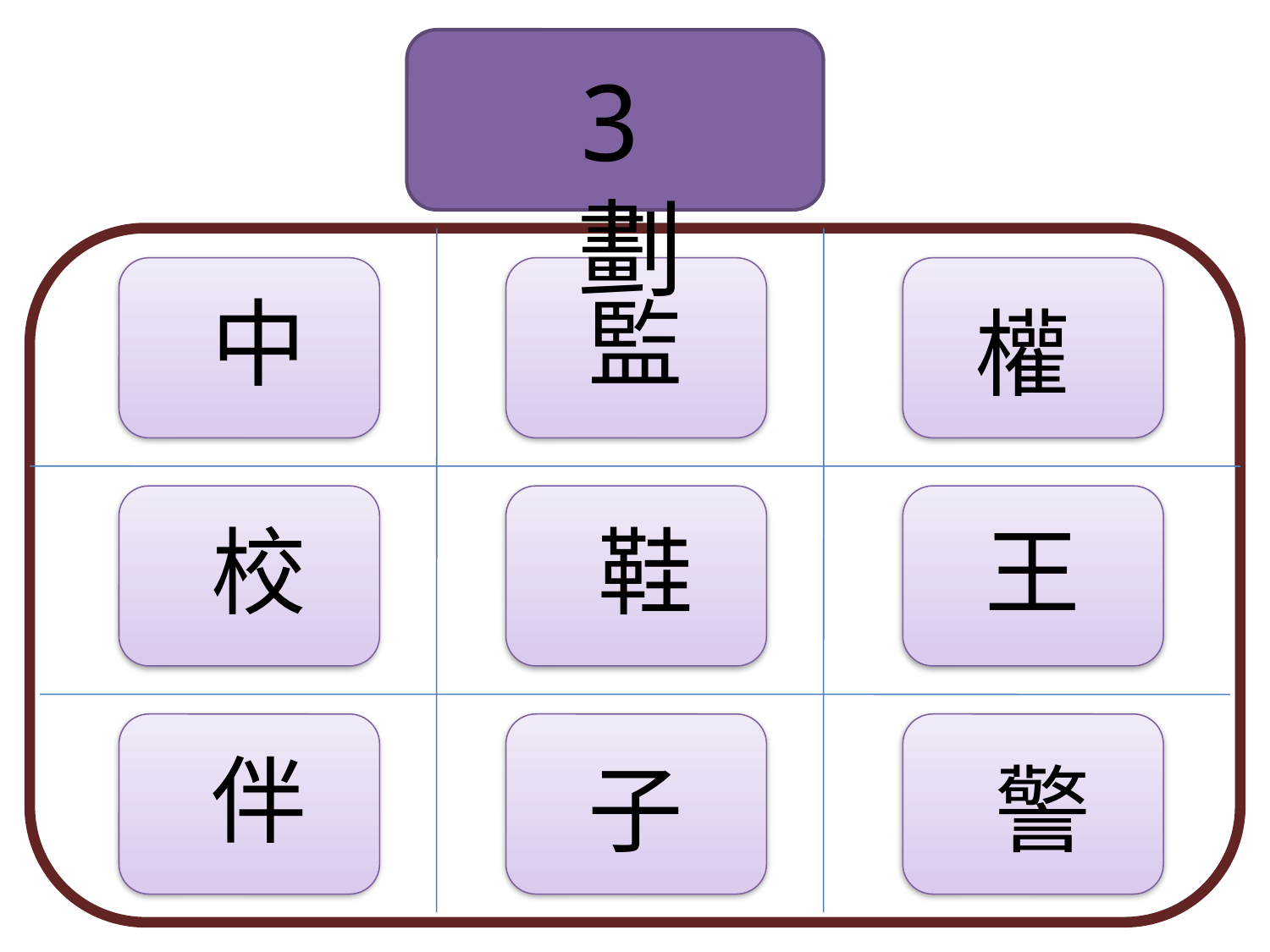

3劃

中
監
權

校
鞋
王

伴
子
警